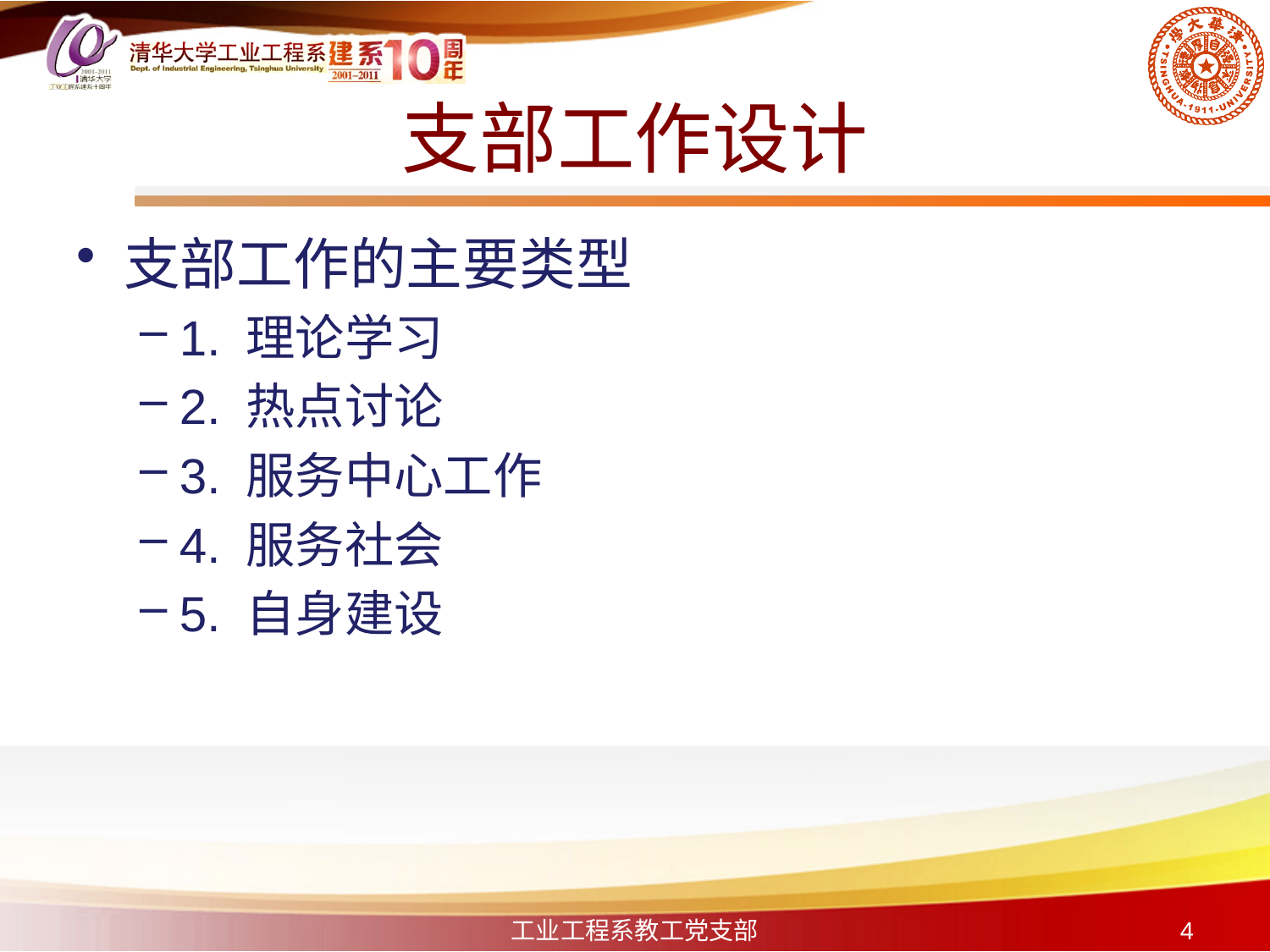

# 支部工作设计
支部工作的主要类型
1. 理论学习
2. 热点讨论
3. 服务中心工作
4. 服务社会
5. 自身建设
工业工程系教工党支部
4